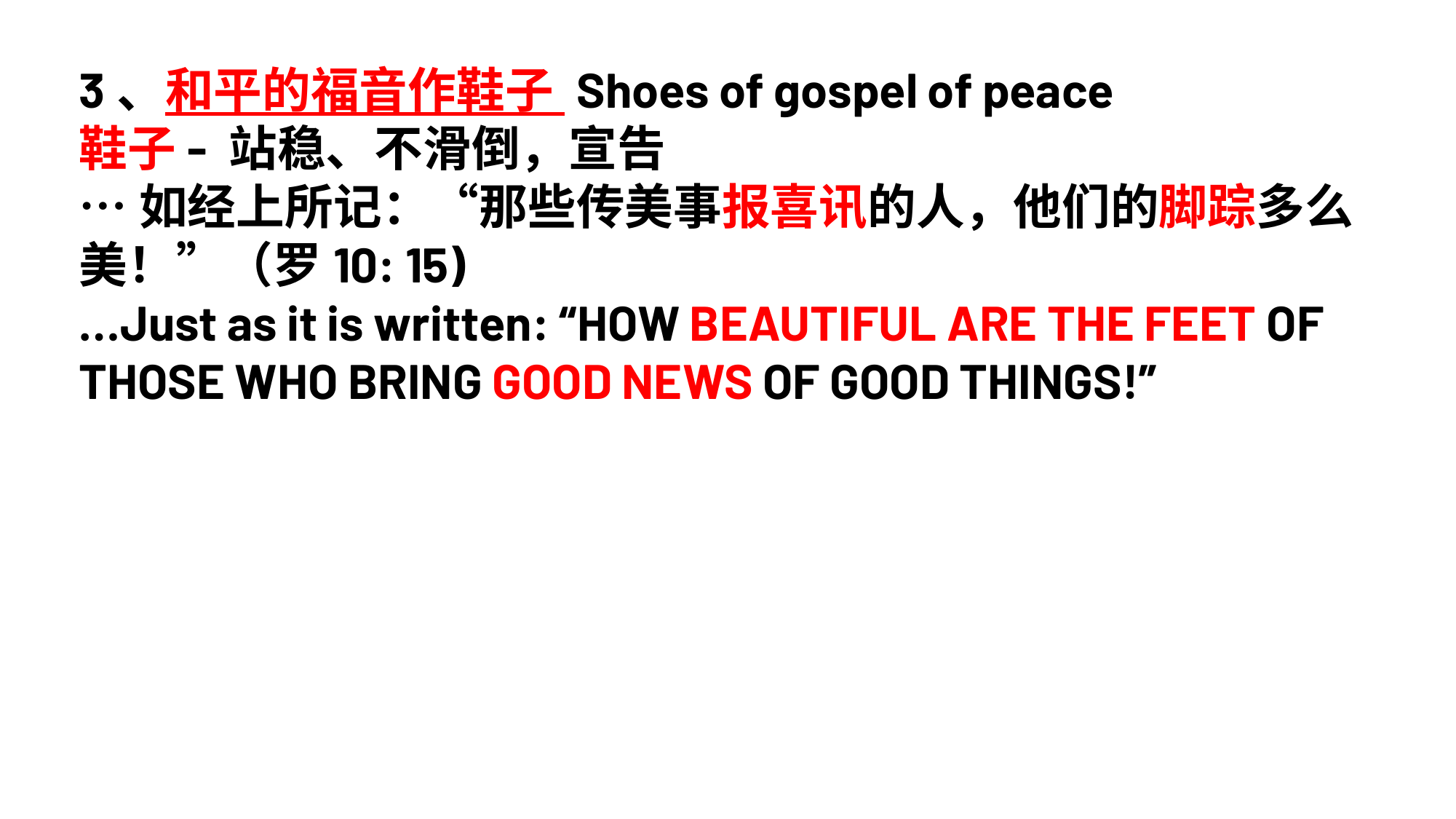

3、和平的福音作鞋子 Shoes of gospel of peace
鞋子- 站稳、不滑倒，宣告
…如经上所记：“那些传美事报喜讯的人，他们的脚踪多么美！”（罗10: 15)
…Just as it is written: “How beautiful are the feet of those who bring good news of good things!”